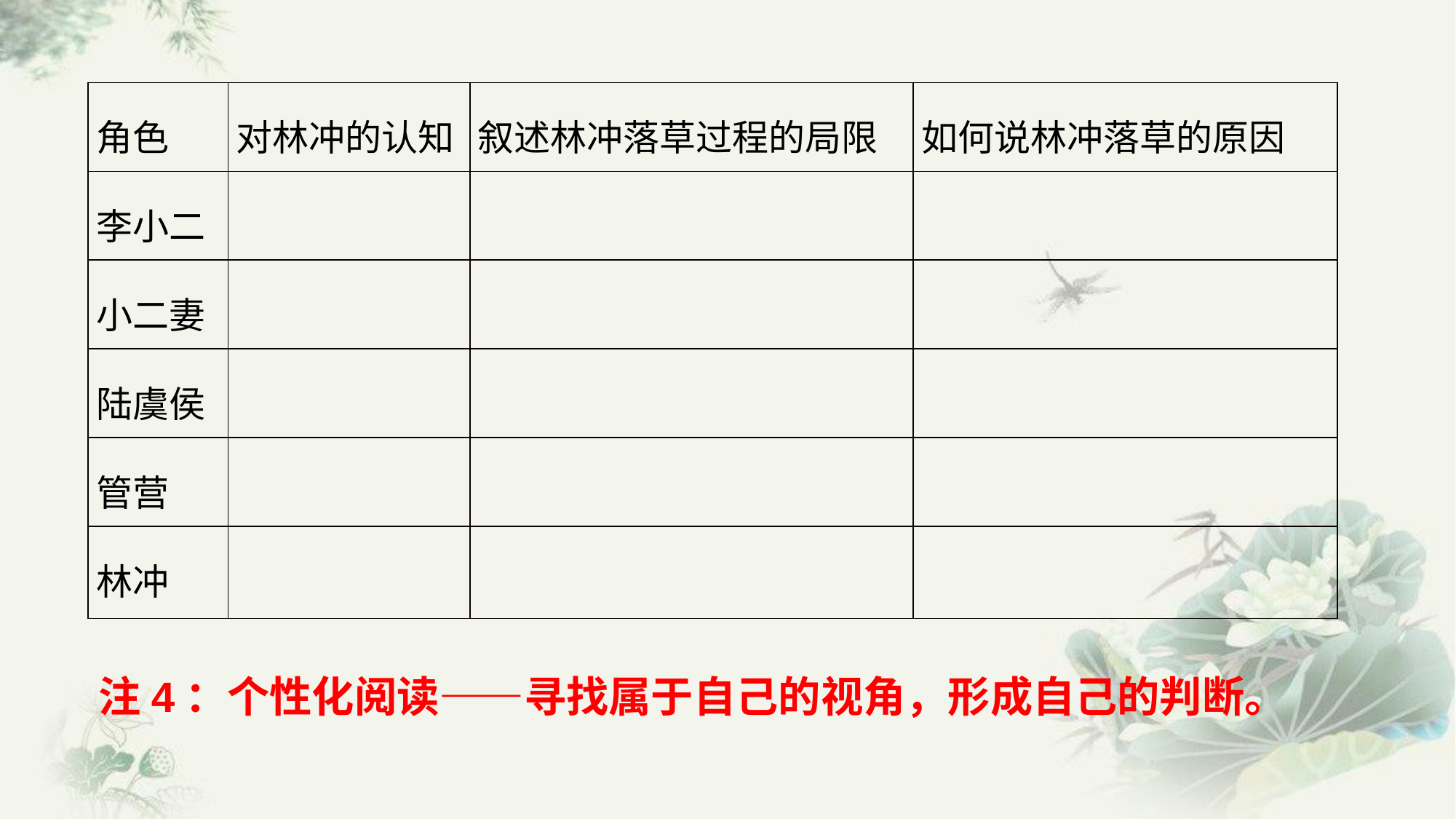

| 角色 | 对林冲的认知 | 叙述林冲落草过程的局限 | 如何说林冲落草的原因 |
| --- | --- | --- | --- |
| 李小二 |  |  |  |
| 小二妻 |  |  |  |
| 陆虞侯 |  |  |  |
| 管营 |  |  |  |
| 林冲 |  |  |  |
注4：个性化阅读——寻找属于自己的视角，形成自己的判断。